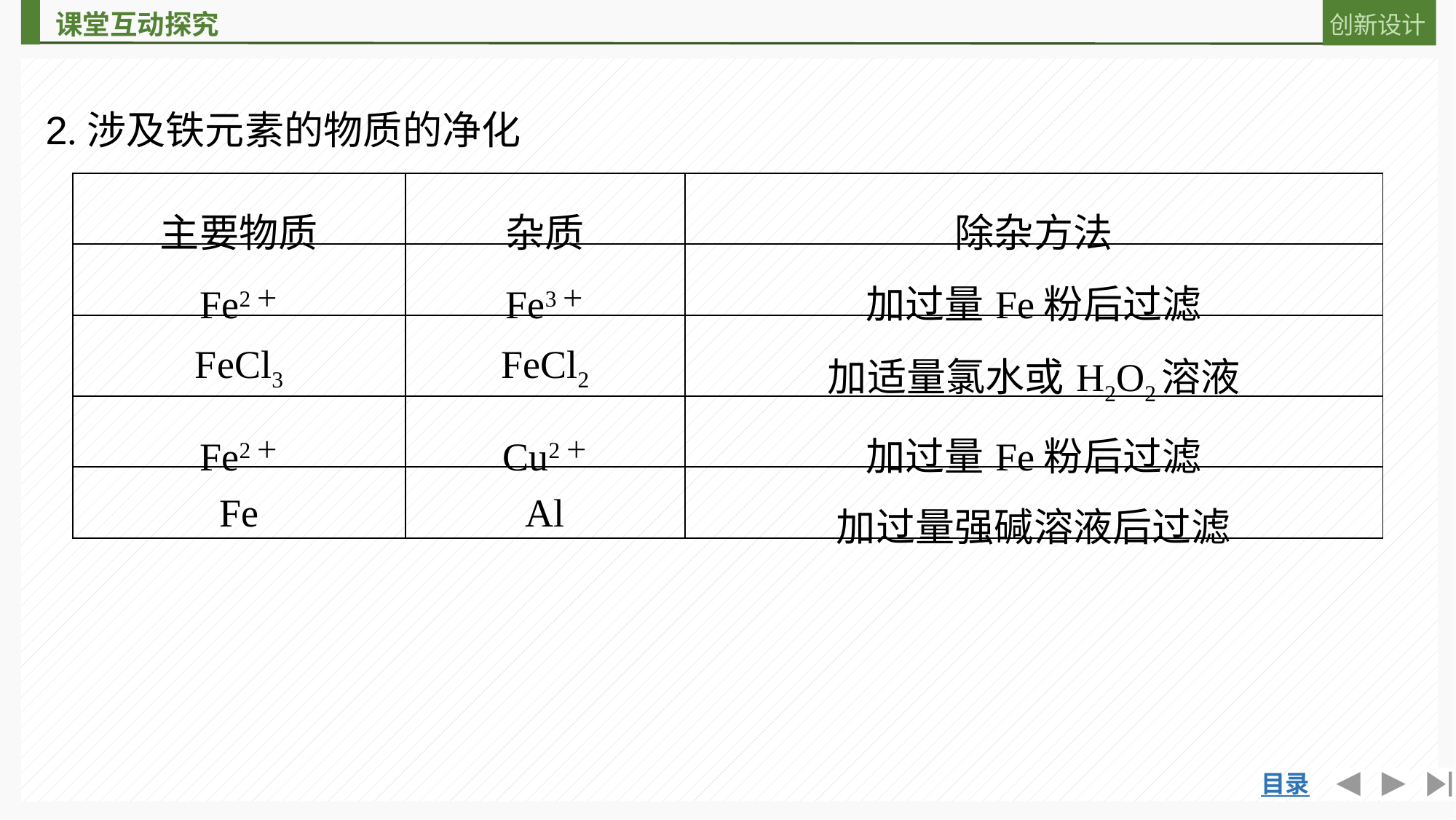

2.涉及铁元素的物质的净化
| 主要物质 | 杂质 | 除杂方法 |
| --- | --- | --- |
| Fe2＋ | Fe3＋ | 加过量Fe粉后过滤 |
| FeCl3 | FeCl2 | 加适量氯水或H2O2溶液 |
| Fe2＋ | Cu2＋ | 加过量Fe粉后过滤 |
| Fe | Al | 加过量强碱溶液后过滤 |